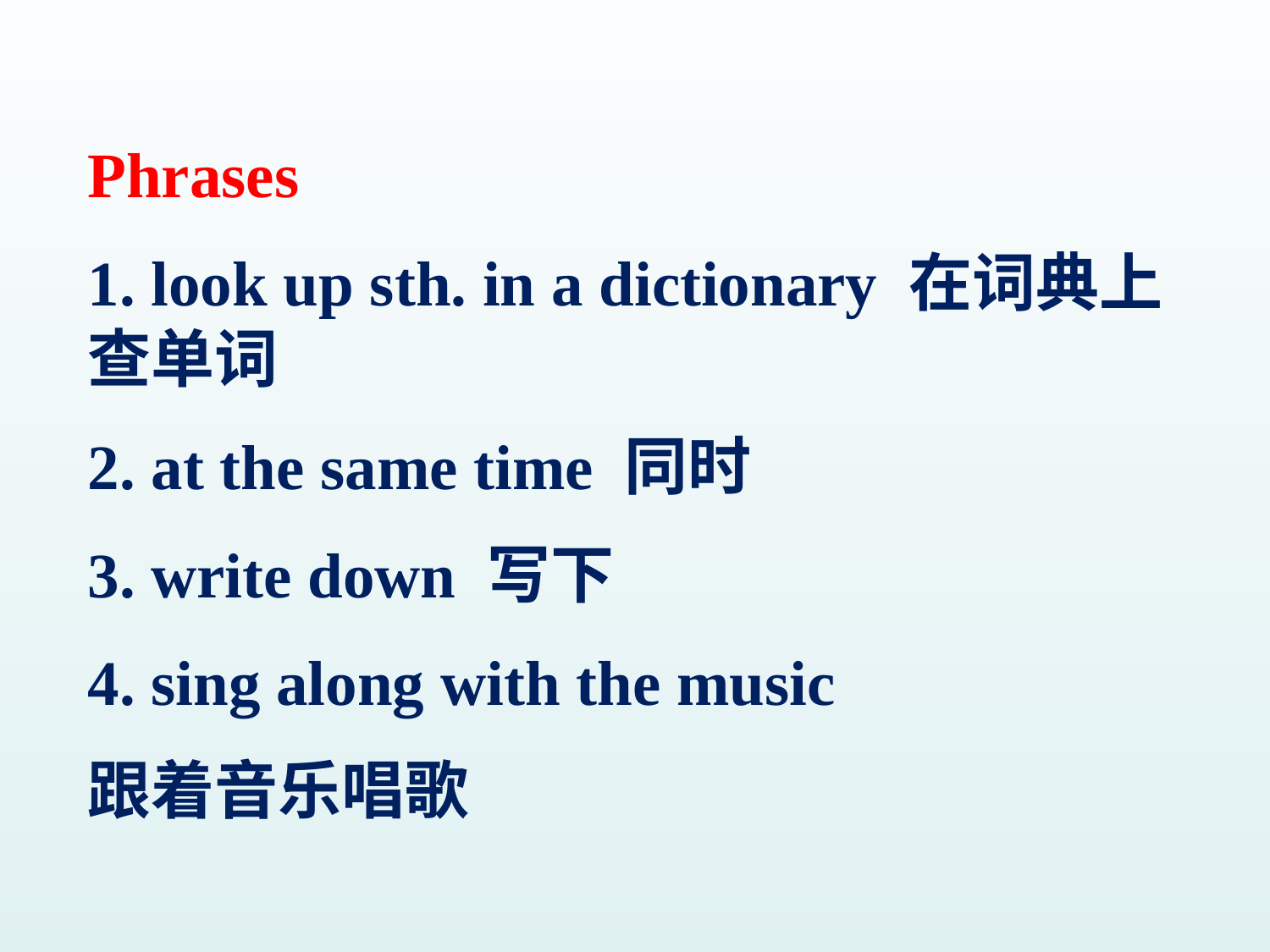

Phrases
1. look up sth. in a dictionary 在词典上查单词
2. at the same time 同时
3. write down 写下
4. sing along with the music
跟着音乐唱歌